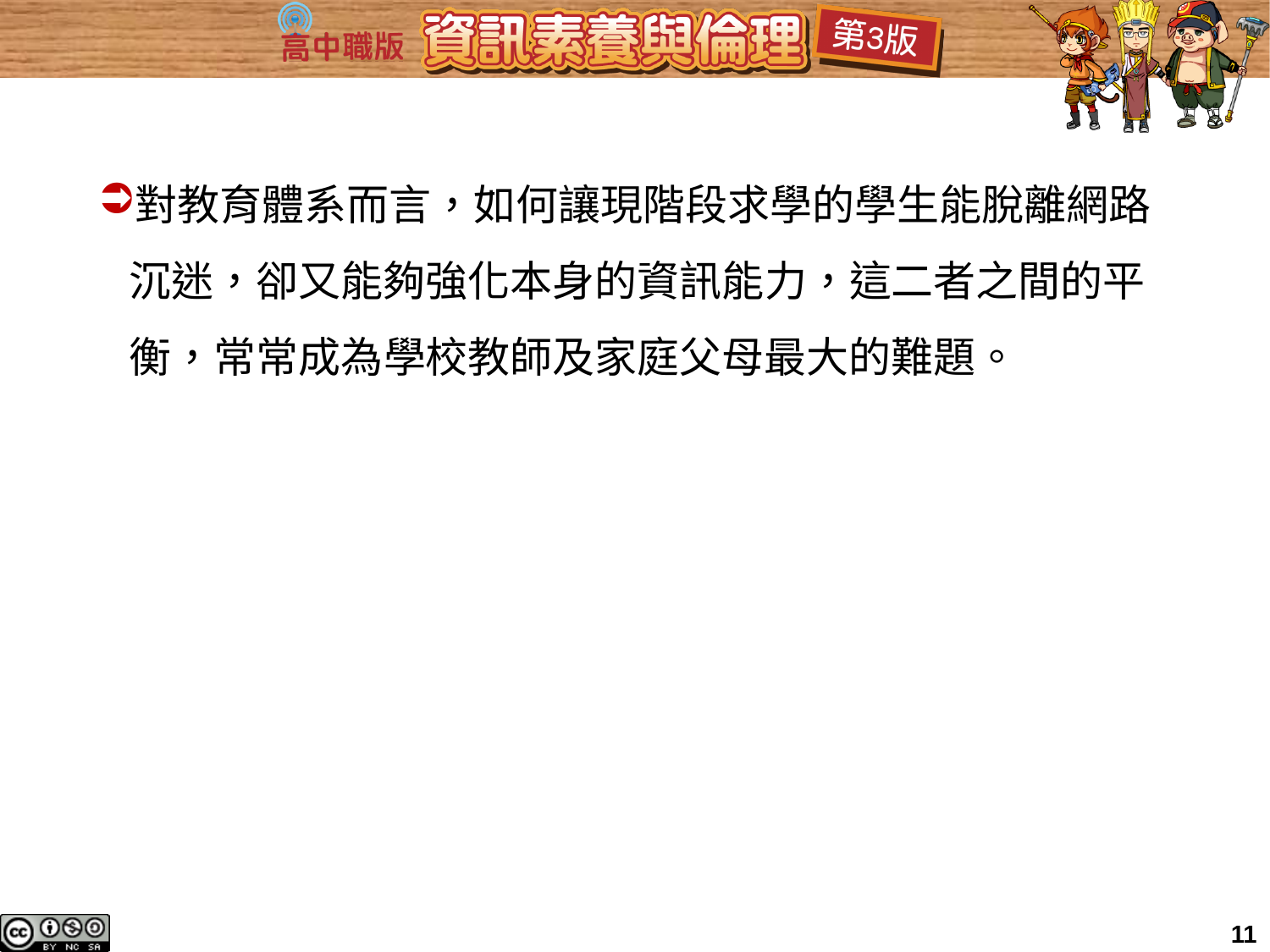

對教育體系而言，如何讓現階段求學的學生能脫離網路沉迷，卻又能夠強化本身的資訊能力，這二者之間的平衡，常常成為學校教師及家庭父母最大的難題。

11